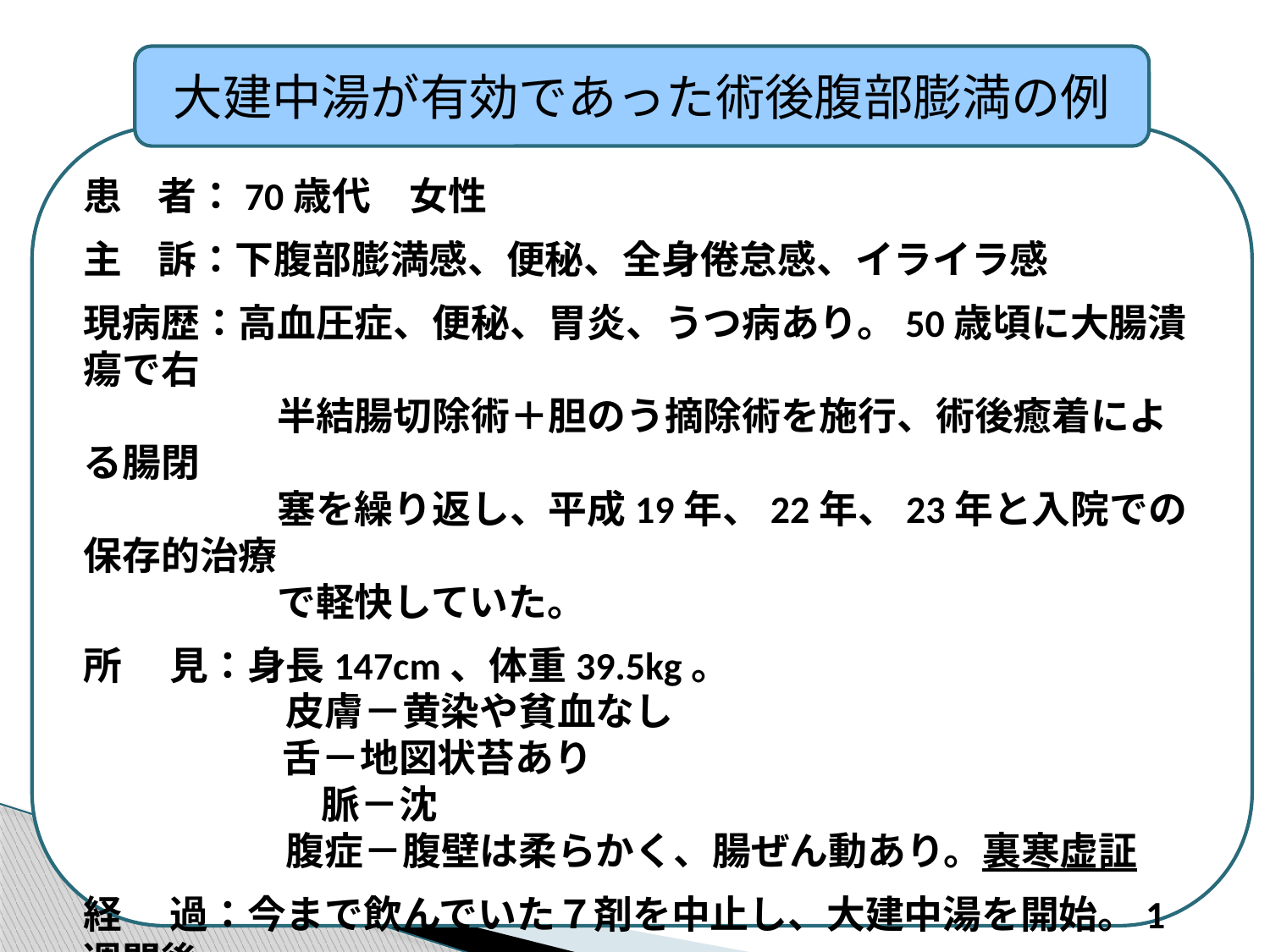

大建中湯が有効であった術後腹部膨満の例
患    者：70歳代　女性

主    訴：下腹部膨満感、便秘、全身倦怠感、イライラ感

現病歴：高血圧症、便秘、胃炎、うつ病あり。50歳頃に大腸潰瘍で右
　　　　　半結腸切除術＋胆のう摘除術を施行、術後癒着による腸閉
　　　　　塞を繰り返し、平成19年、22年、23年と入院での保存的治療
　　　　　で軽快していた。

所　 見：身長147cm、体重39.5kg。
　　　　　 皮膚－黄染や貧血なし
                　 舌－地図状苔あり
　　　　　     脈－沈
　　　　　 腹症－腹壁は柔らかく、腸ぜん動あり。裏寒虚証

経　 過：今まで飲んでいた７剤を中止し、大建中湯を開始。1週間後
　　　　　には自覚症状が改善、不眠やイライラ感、全身倦怠感も消
　　　　　失した。